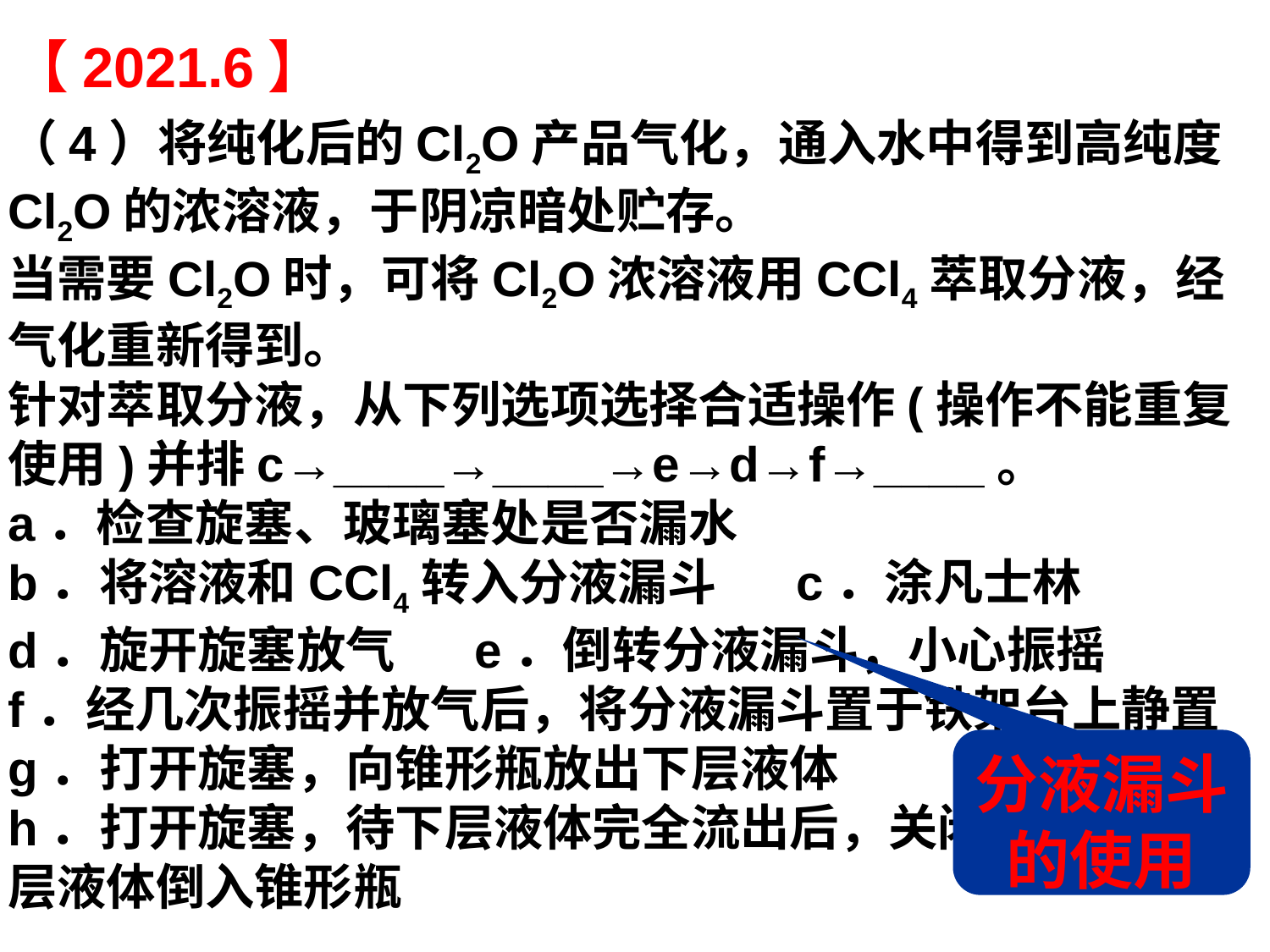

【2021.6】
（4）将纯化后的Cl2O产品气化，通入水中得到高纯度Cl2O的浓溶液，于阴凉暗处贮存。
当需要Cl2O时，可将Cl2O浓溶液用CCl4萃取分液，经气化重新得到。
针对萃取分液，从下列选项选择合适操作(操作不能重复使用)并排c→____→____→e→d→f→____。
a．检查旋塞、玻璃塞处是否漏水
b．将溶液和CCl4转入分液漏斗      c．涂凡士林
d．旋开旋塞放气      e．倒转分液漏斗，小心振摇
f．经几次振摇并放气后，将分液漏斗置于铁架台上静置
g．打开旋塞，向锥形瓶放出下层液体
h．打开旋塞，待下层液体完全流出后，关闭旋塞，将上层液体倒入锥形瓶
分液漏斗的使用